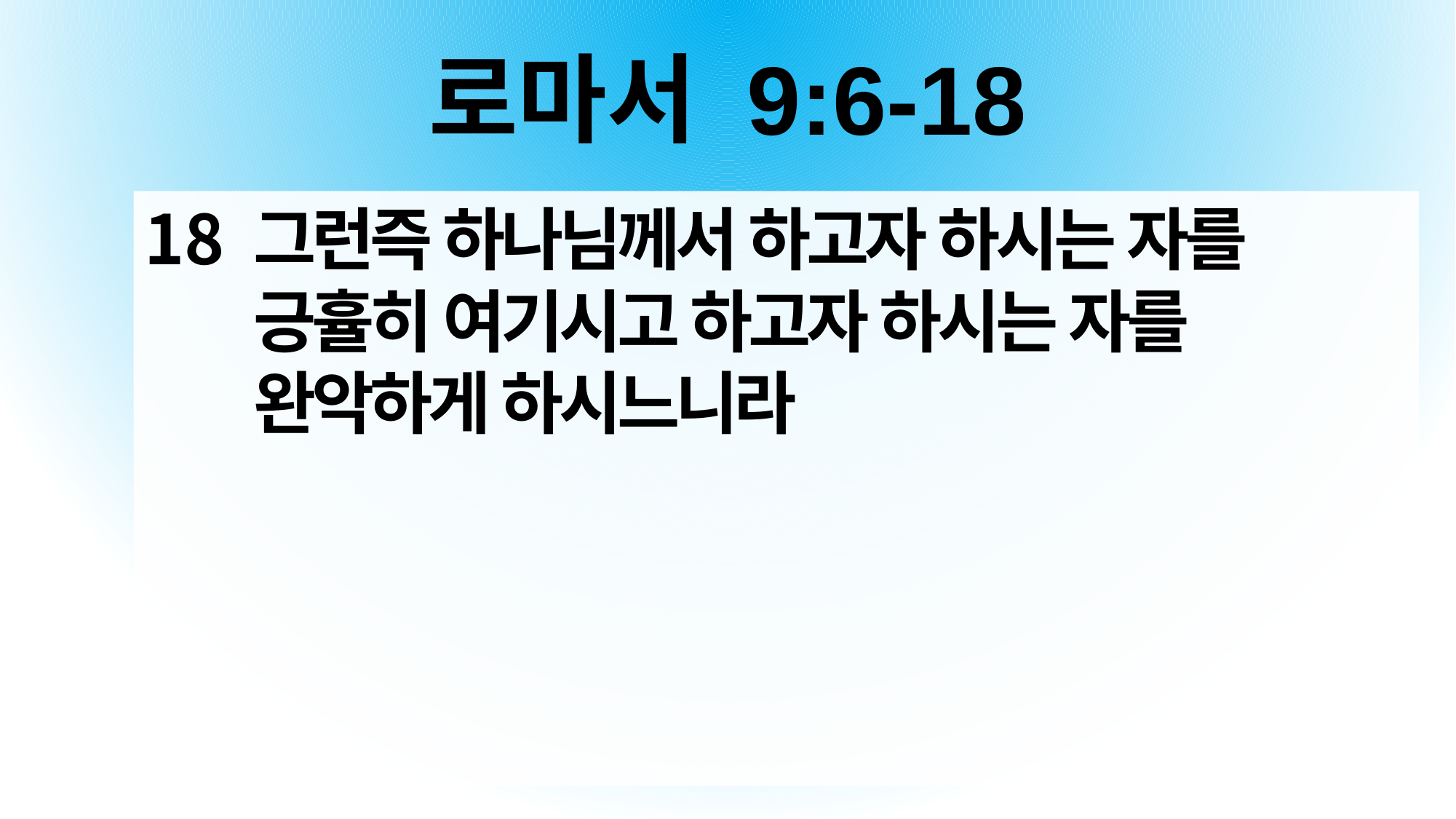

# 로마서 9:6-18
그런즉 하나님께서 하고자 하시는 자를 긍휼히 여기시고 하고자 하시는 자를 완악하게 하시느니라